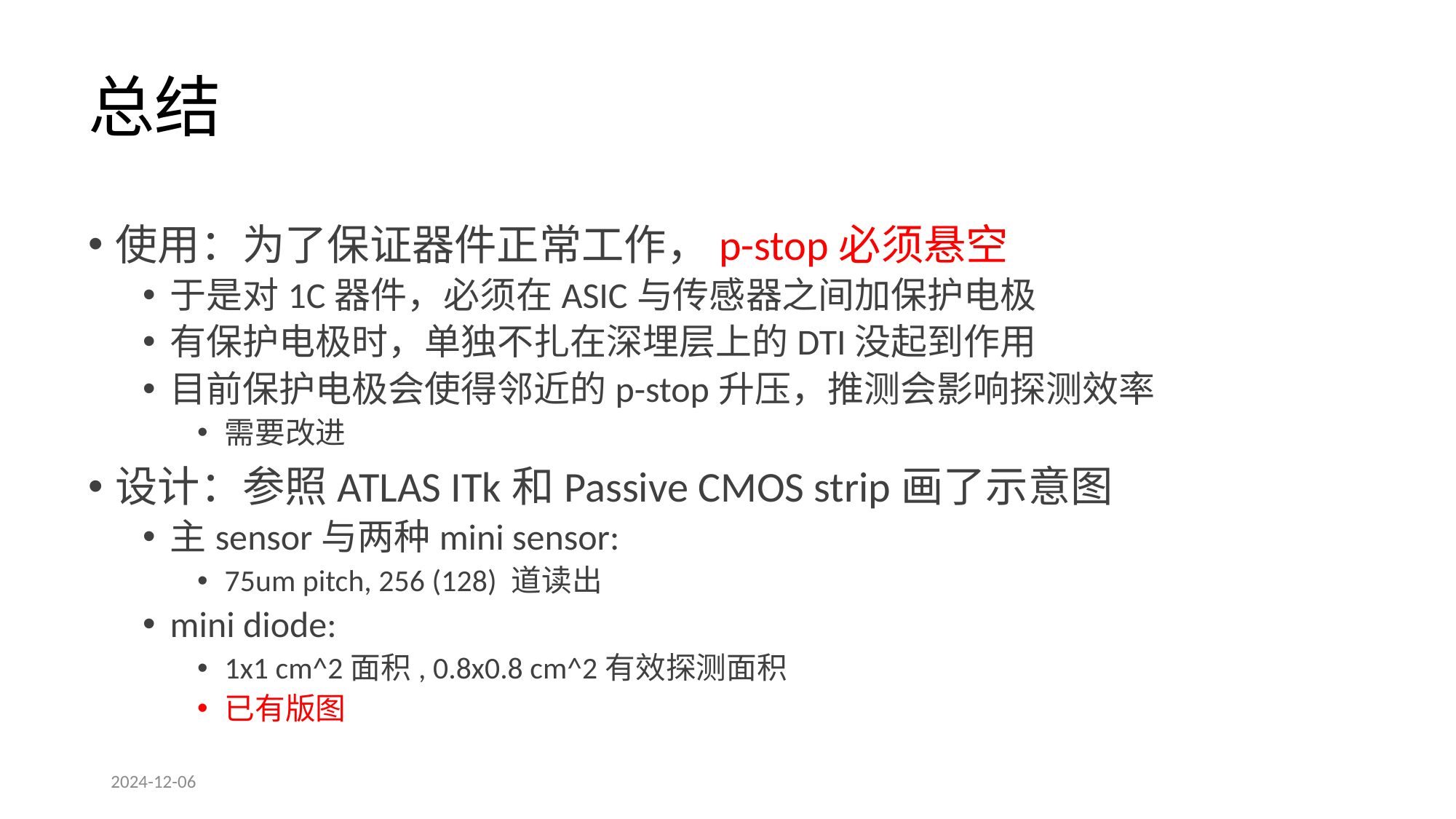

# 总结
使用：为了保证器件正常工作，p-stop必须悬空
于是对1C器件，必须在ASIC与传感器之间加保护电极
有保护电极时，单独不扎在深埋层上的DTI没起到作用
目前保护电极会使得邻近的p-stop升压，推测会影响探测效率
需要改进
设计：参照ATLAS ITk和Passive CMOS strip画了示意图
主sensor与两种mini sensor:
75um pitch, 256 (128) 道读出
mini diode:
1x1 cm^2面积, 0.8x0.8 cm^2有效探测面积
已有版图

2024-12-06
16